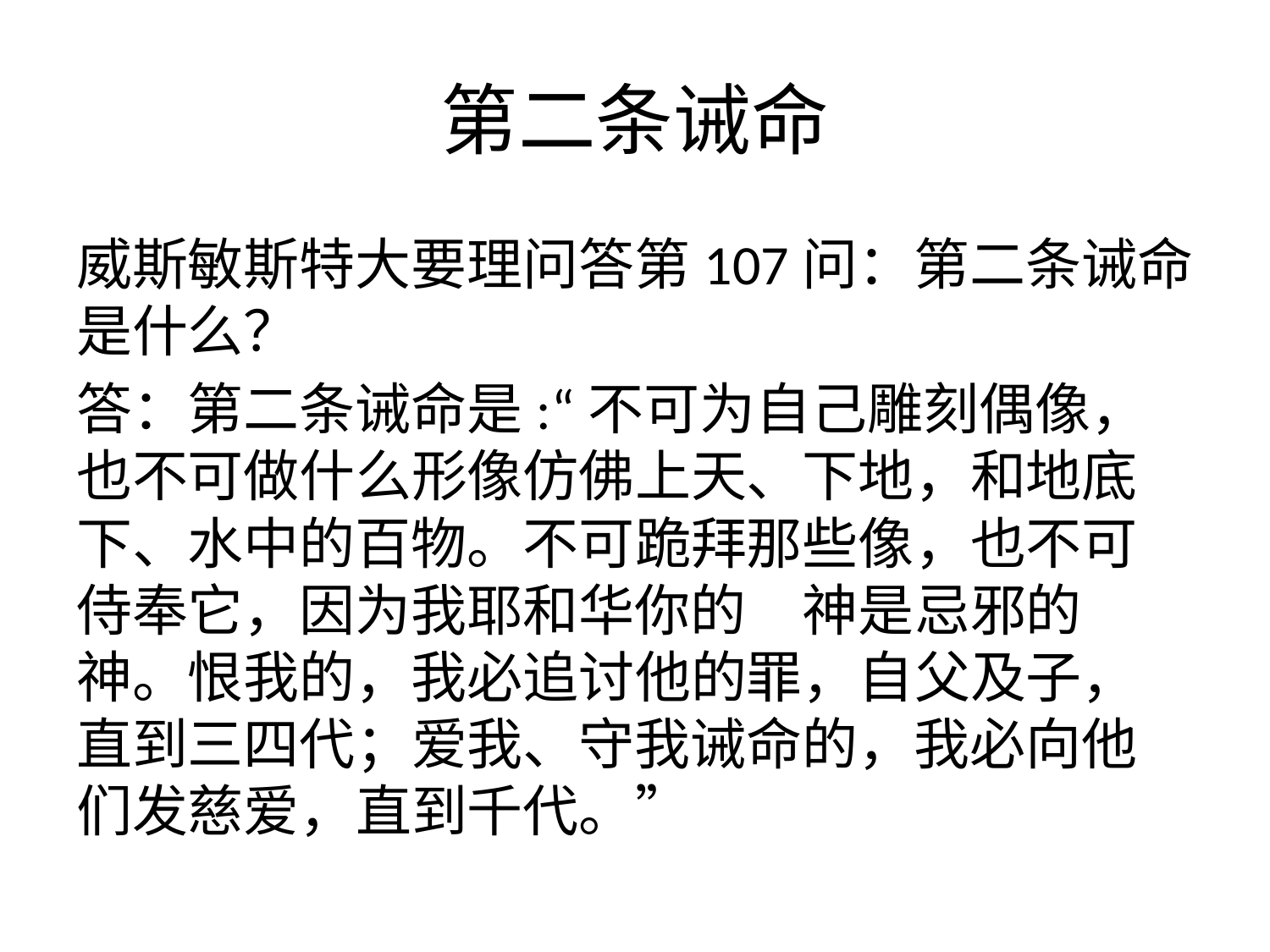

# 第二条诫命
威斯敏斯特大要理问答第107问：第二条诫命是什么？
答：第二条诫命是:“不可为自己雕刻偶像，也不可做什么形像仿佛上天、下地，和地底下、水中的百物。不可跪拜那些像，也不可侍奉它，因为我耶和华你的　神是忌邪的　神。恨我的，我必追讨他的罪，自父及子，直到三四代；爱我、守我诫命的，我必向他们发慈爱，直到千代。”